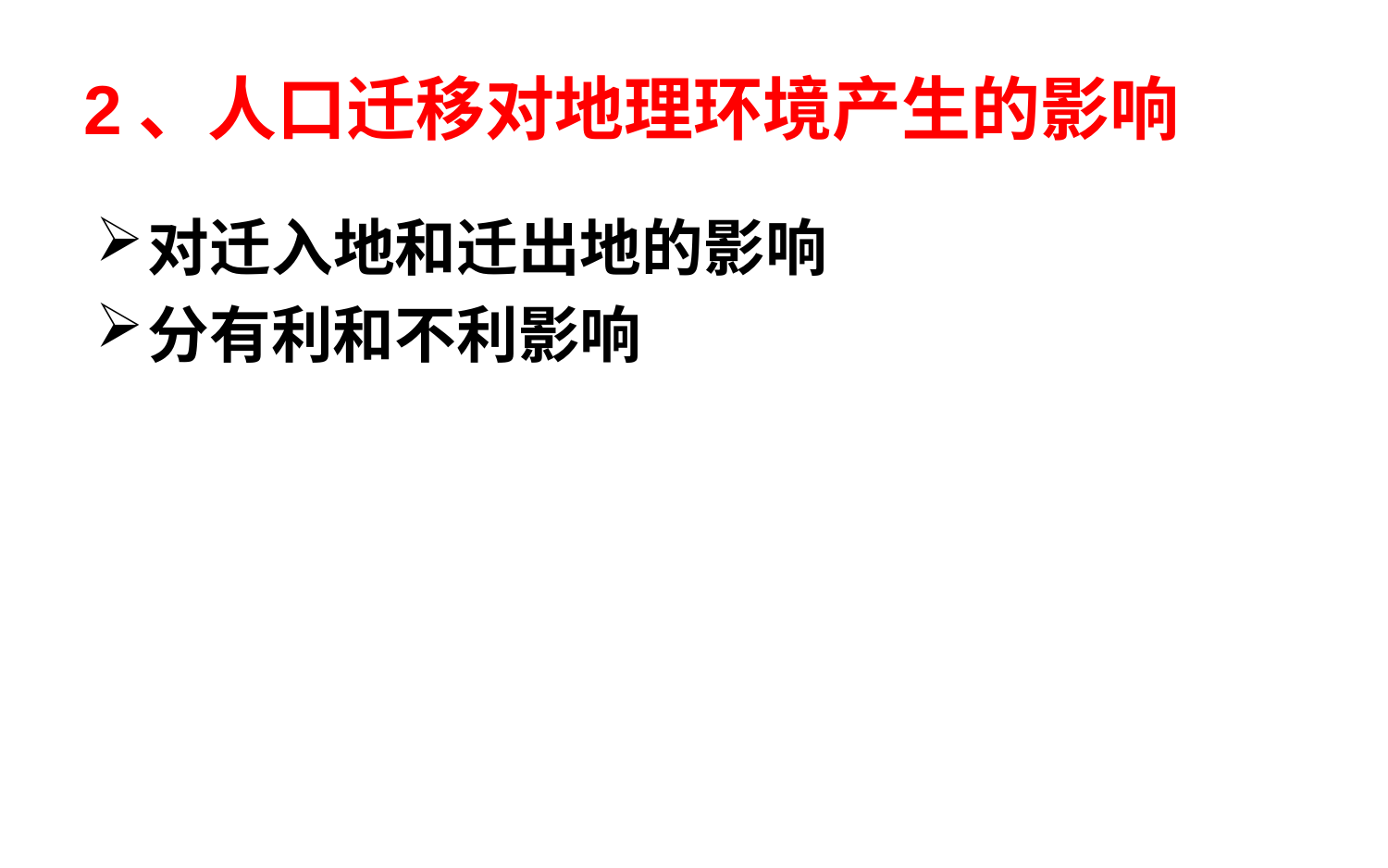

# 2、人口迁移对地理环境产生的影响
对迁入地和迁出地的影响
分有利和不利影响